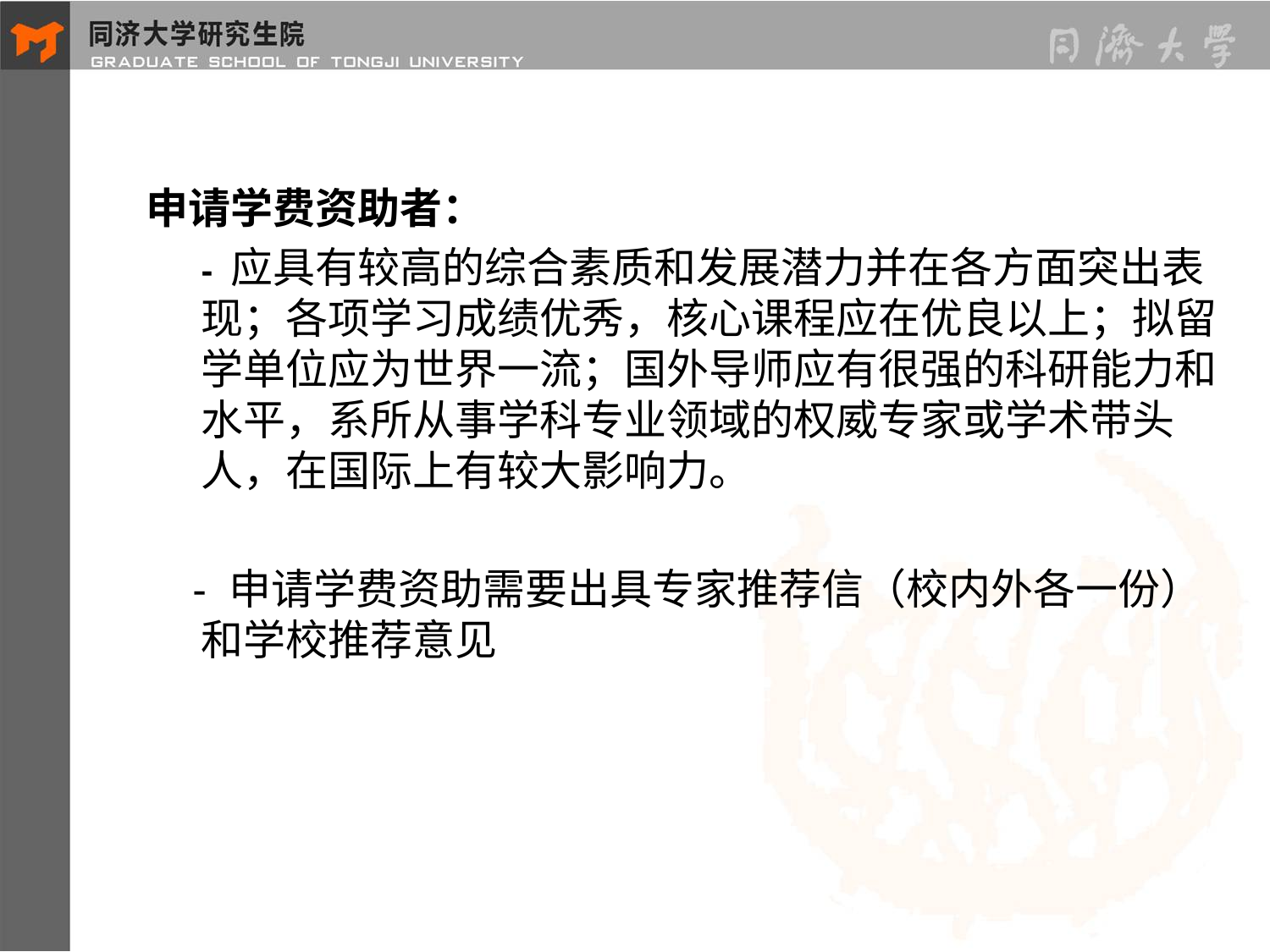

申请学费资助者：
	- 应具有较高的综合素质和发展潜力并在各方面突出表现；各项学习成绩优秀，核心课程应在优良以上；拟留学单位应为世界一流；国外导师应有很强的科研能力和水平，系所从事学科专业领域的权威专家或学术带头人，在国际上有较大影响力。

   - 申请学费资助需要出具专家推荐信（校内外各一份）和学校推荐意见

11